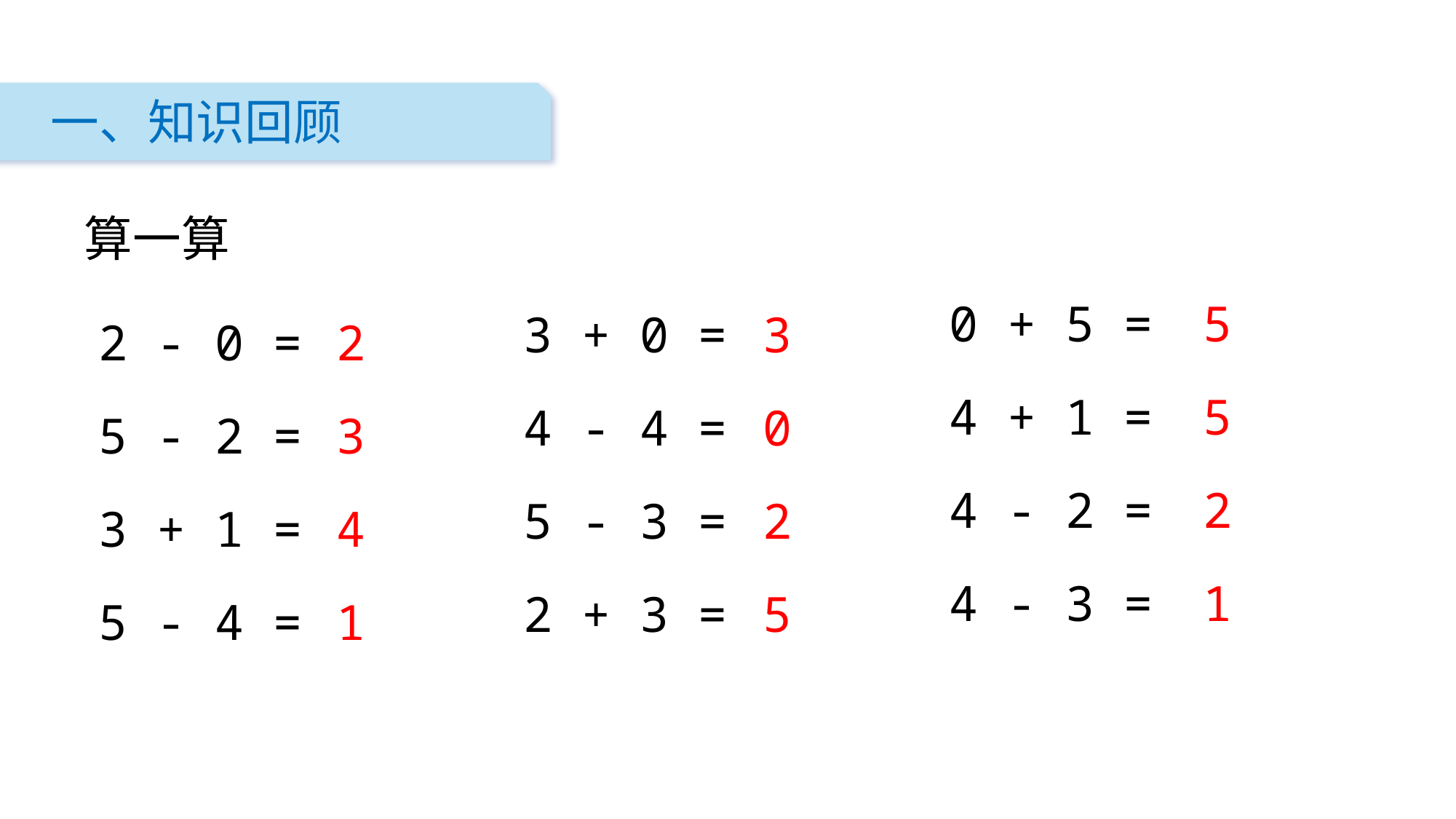

一、知识回顾
算一算
0 + 5 =
4 + 1 =
4 - 2 =
4 - 3 =
5
5
2
1
3 + 0 =
4 - 4 =
5 - 3 =
2 + 3 =
3
0
2
5
2 - 0 =
5 - 2 =
3 + 1 =
5 - 4 =
2
3
4
1